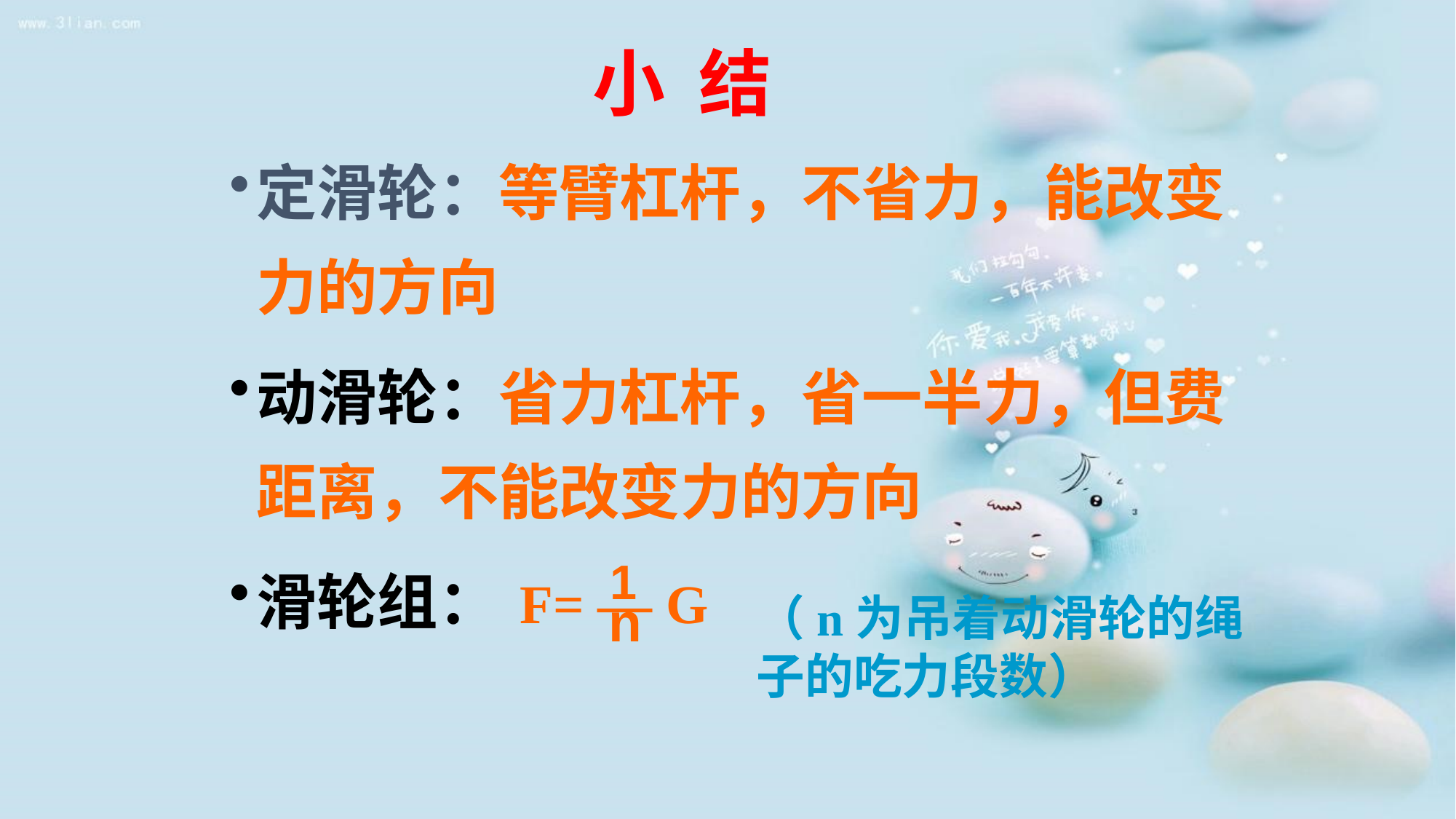

# 小  结
定滑轮：等臂杠杆，不省力，能改变力的方向
动滑轮：省力杠杆，省一半力，但费距离，不能改变力的方向
滑轮组：

1
F= — G
n
（n为吊着动滑轮的绳子的吃力段数）